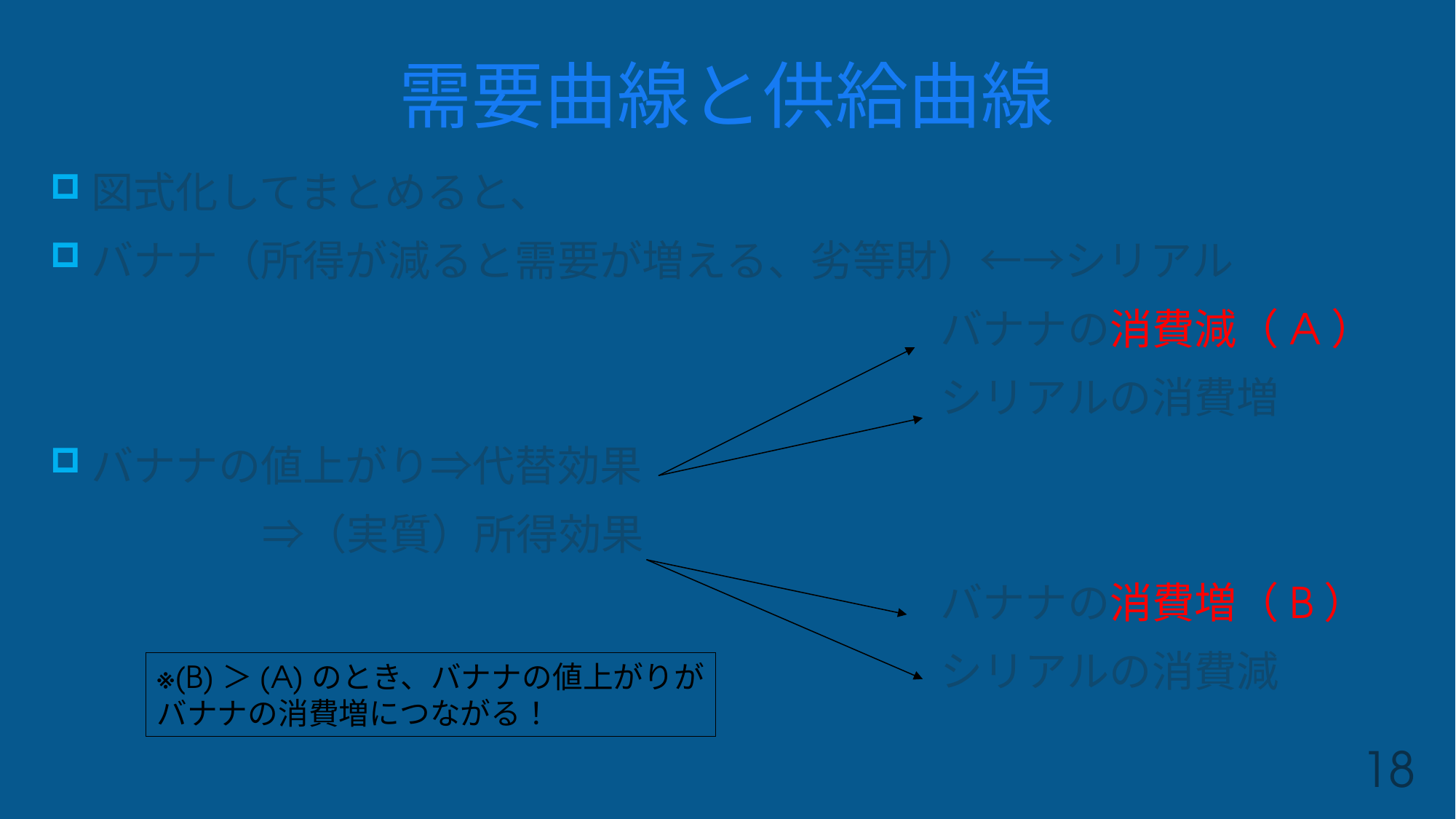

# 需要曲線と供給曲線
図式化してまとめると、
バナナ（所得が減ると需要が増える、劣等財）←→シリアル
　　　　　　　　　　　　　　　　　　　　　バナナの消費減（A）
　　　　　　　　　　　　　　　　　　　　　シリアルの消費増
バナナの値上がり⇒代替効果
　　　　　⇒（実質）所得効果
　　　　　　　　　　　　　　　　　　　　　バナナの消費増（B）
　　　　　　　　　　　　　　　　　　　　　シリアルの消費減
※(B)＞(A)のとき、バナナの値上がりがバナナの消費増につながる！
18